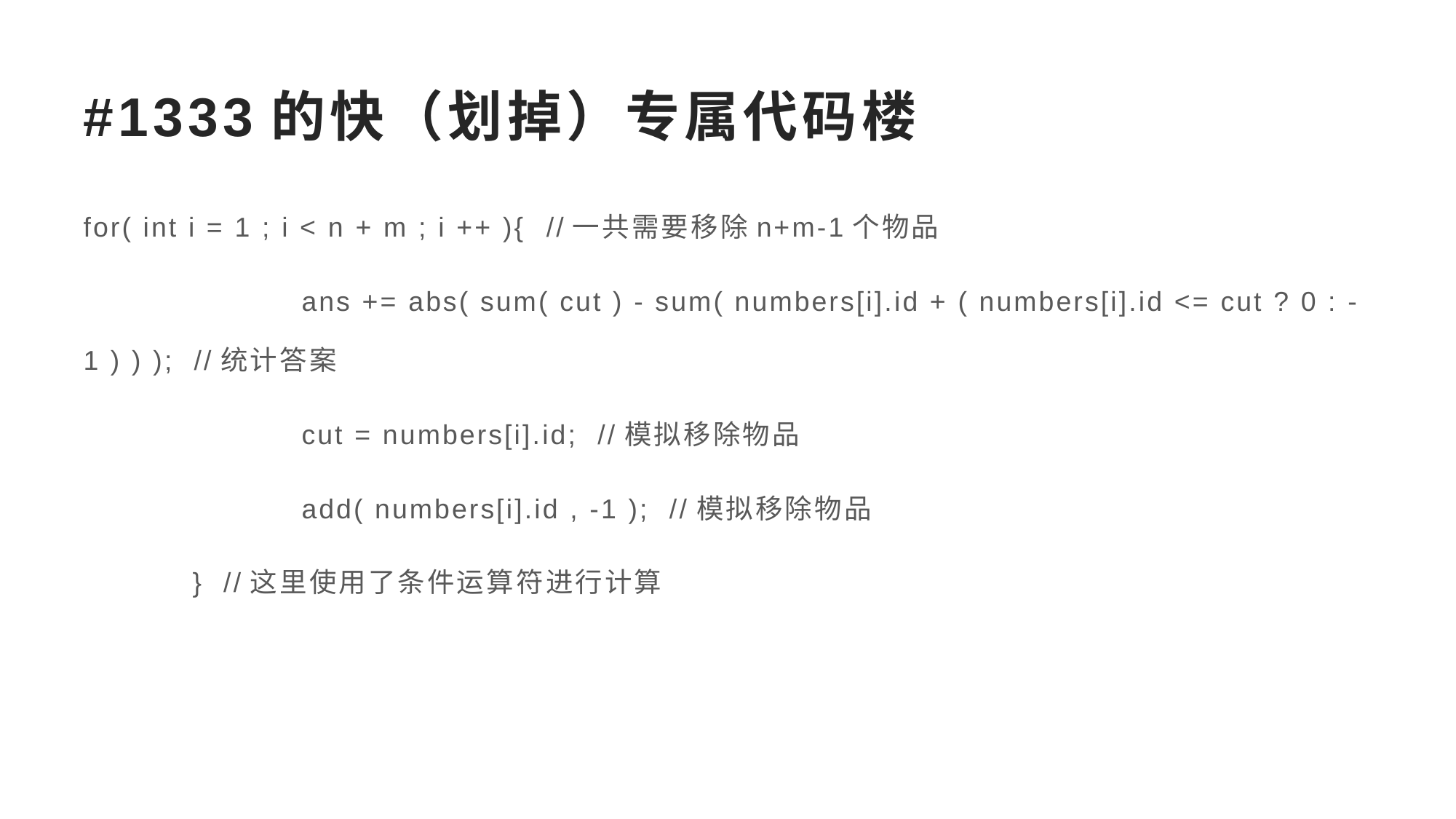

# #1333的快（划掉）专属代码楼
for( int i = 1 ; i < n + m ; i ++ ){  //一共需要移除n+m-1个物品
		ans += abs( sum( cut ) - sum( numbers[i].id + ( numbers[i].id <= cut ? 0 : -1 ) ) );  //统计答案
		cut = numbers[i].id;  //模拟移除物品
		add( numbers[i].id , -1 );  //模拟移除物品
	}  //这里使用了条件运算符进行计算